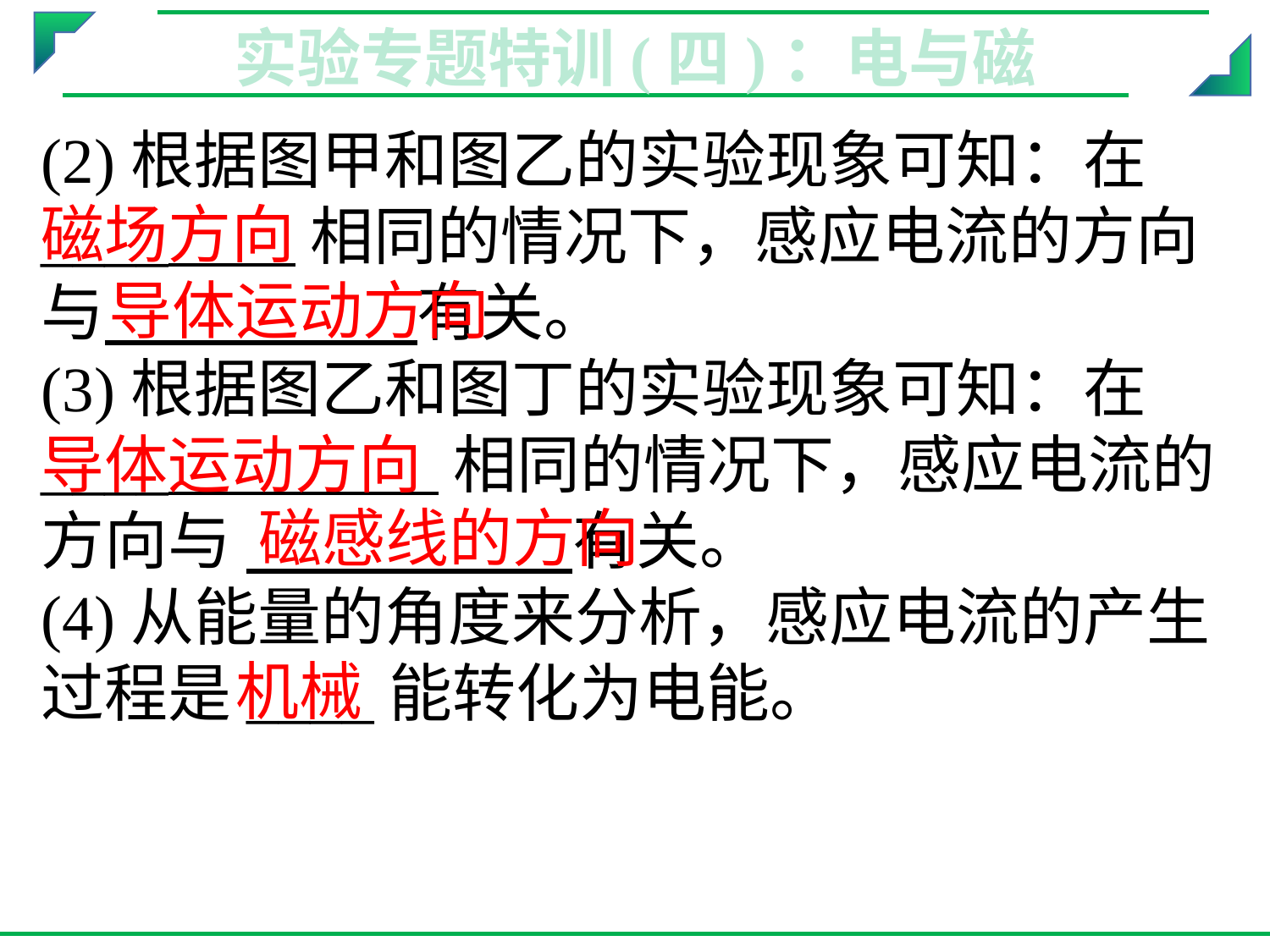

实验专题特训(四)：电与磁
(2)根据图甲和图乙的实验现象可知：在____        相同的情况下，感应电流的方向与                      有关。
(3)根据图乙和图丁的实验现象可知：在____                 相同的情况下，感应电流的方向与                        有关。
(4)从能量的角度来分析，感应电流的产生过程是____能转化为电能。
磁场方向
导体运动方向
导体运动方向
磁感线的方向
机械